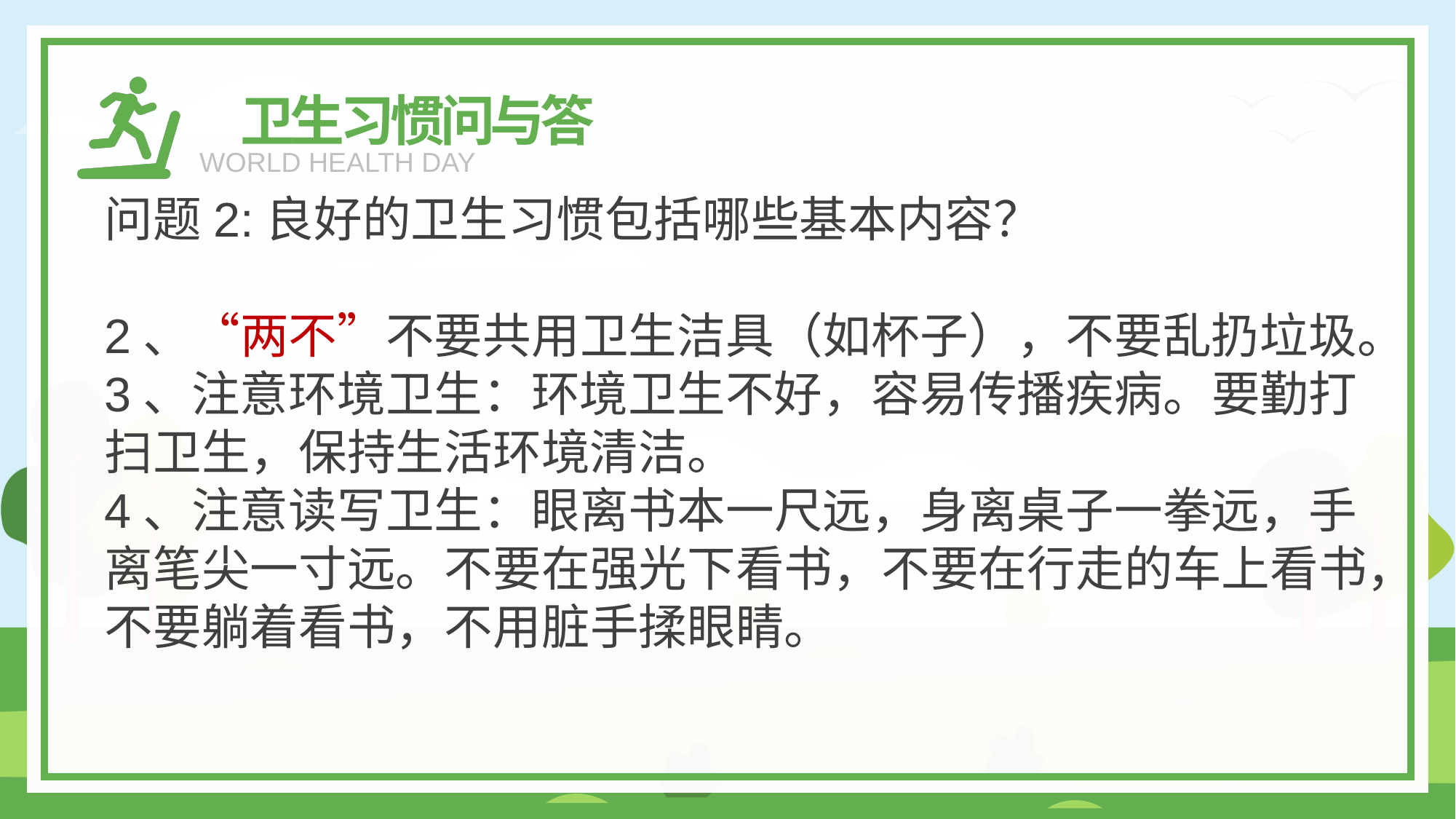

卫生习惯问与答

WORLD HEALTH DAY
问题2:良好的卫生习惯包括哪些基本内容？

2、“两不”不要共用卫生洁具（如杯子），不要乱扔垃圾。
3、注意环境卫生：环境卫生不好，容易传播疾病。要勤打扫卫生，保持生活环境清洁。
4、注意读写卫生：眼离书本一尺远，身离桌子一拳远，手离笔尖一寸远。不要在强光下看书，不要在行走的车上看书，不要躺着看书，不用脏手揉眼睛。